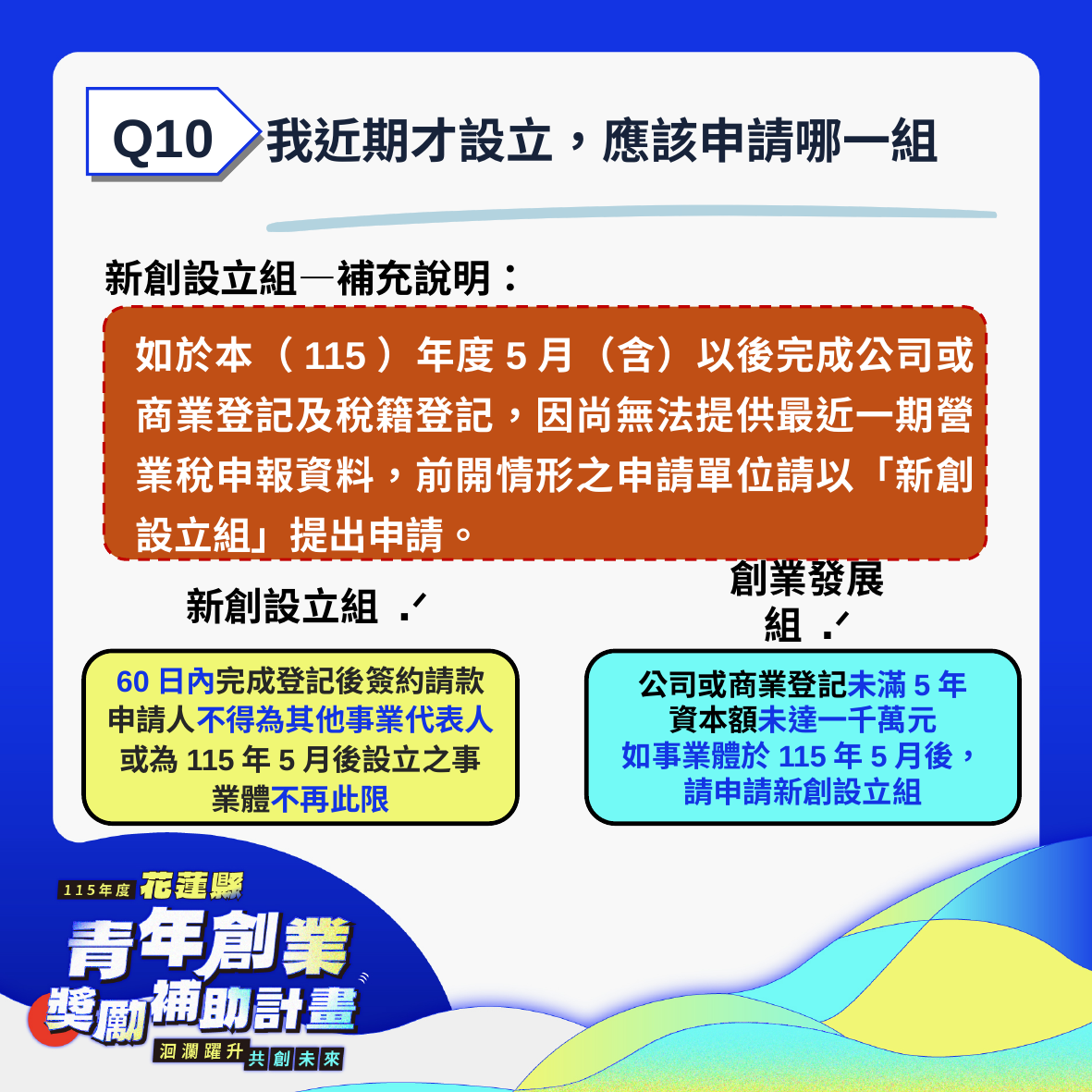

我近期才設立，應該申請哪一組
Q10

新創設立組—補充說明：

如於本（115）年度5月（含）以後完成公司或商業登記及稅籍登記，因尚無法提供最近一期營業稅申報資料，前開情形之申請單位請以「新創設立組」提出申請。
新創設立組 .ᐟ
創業發展組 .ᐟ
60日內完成登記後簽約請款
申請人不得為其他事業代表人
或為115年5月後設立之事業體不再此限
公司或商業登記未滿5年
資本額未達一千萬元
如事業體於115年5月後，請申請新創設立組